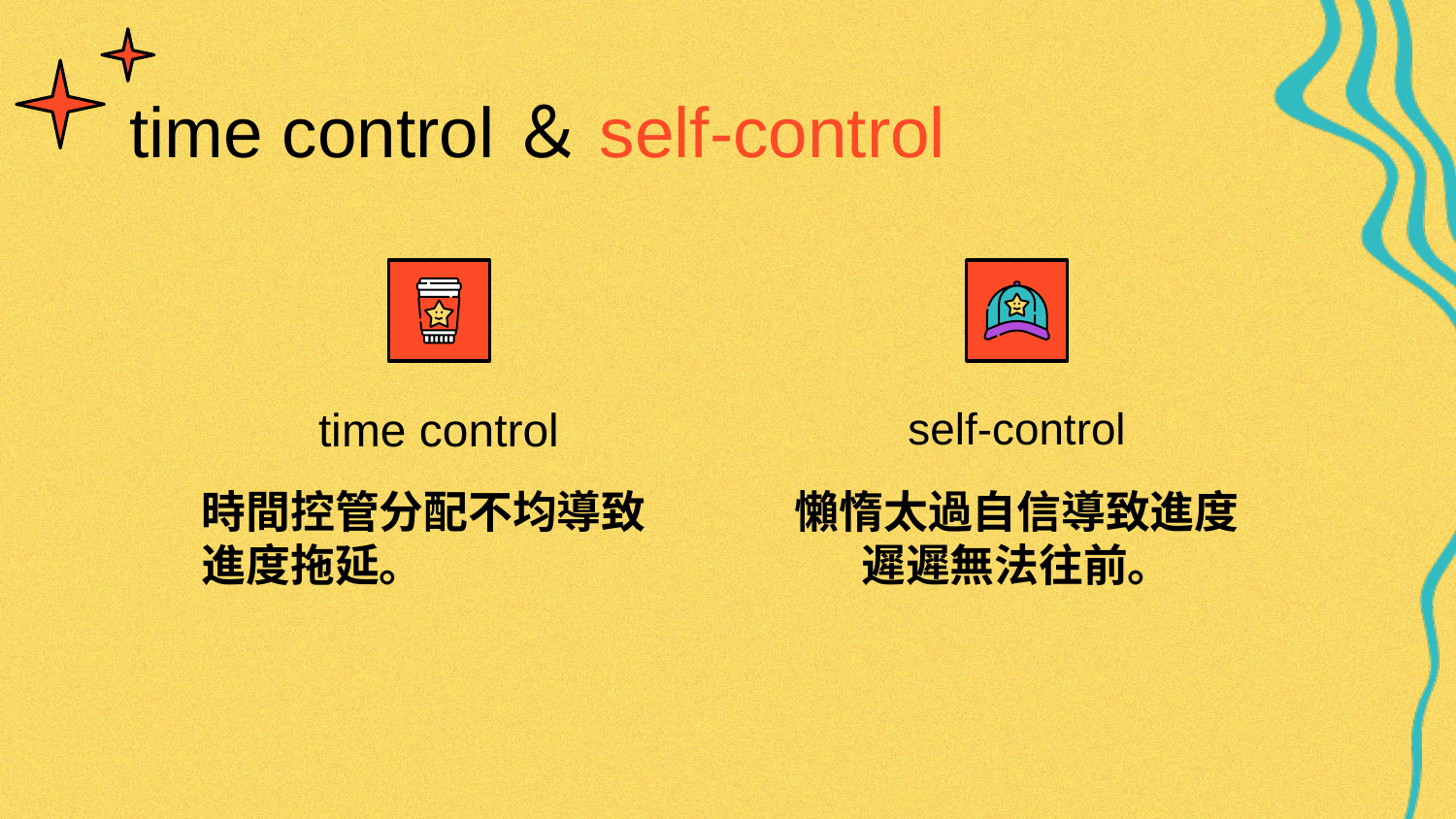

time control＆self-control

# time control

self-control
時間控管分配不均導致進度拖延。
懶惰太過自信導致進度遲遲無法往前。